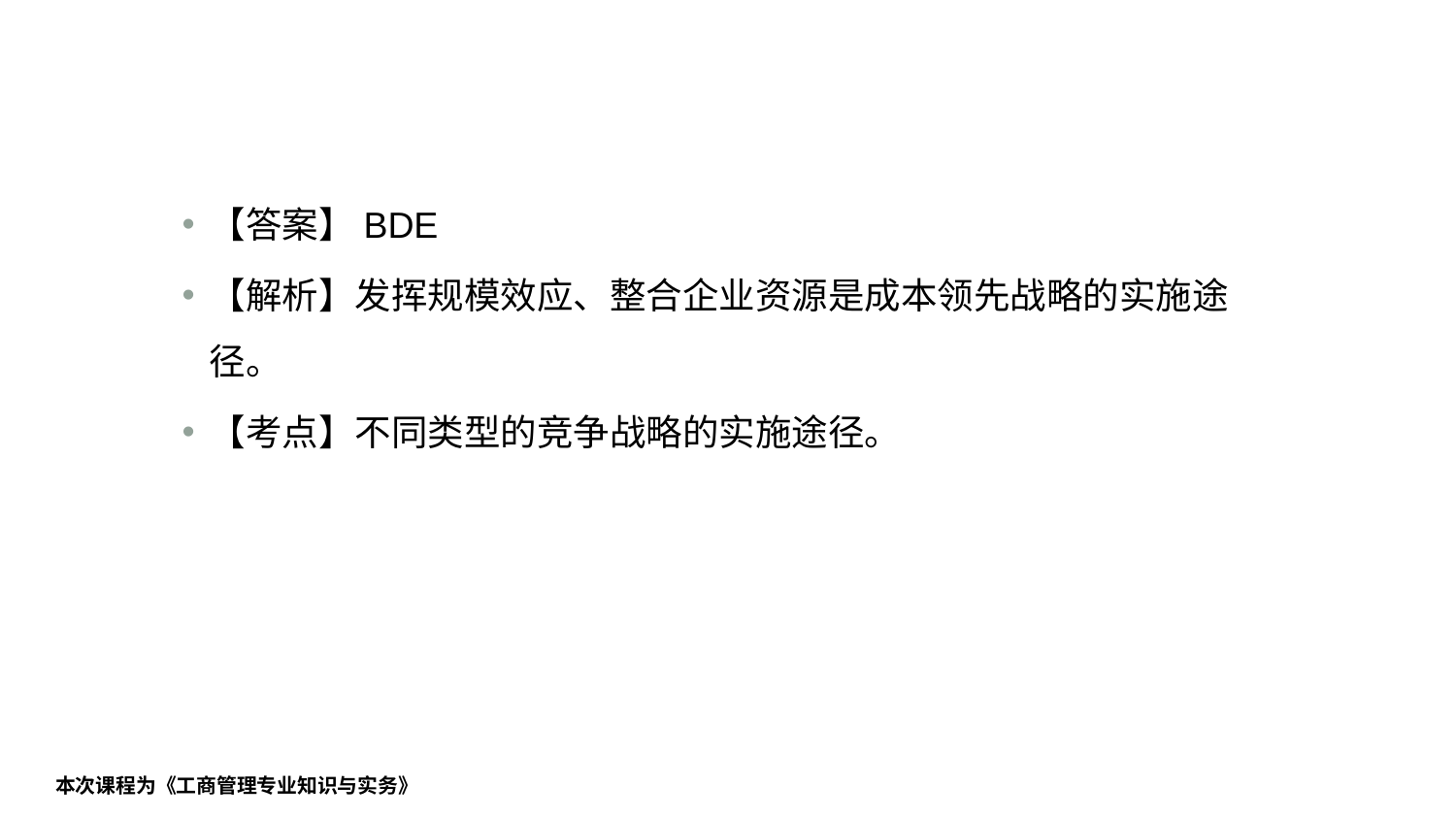

#
【答案】BDE
【解析】发挥规模效应、整合企业资源是成本领先战略的实施途径。
【考点】不同类型的竞争战略的实施途径。